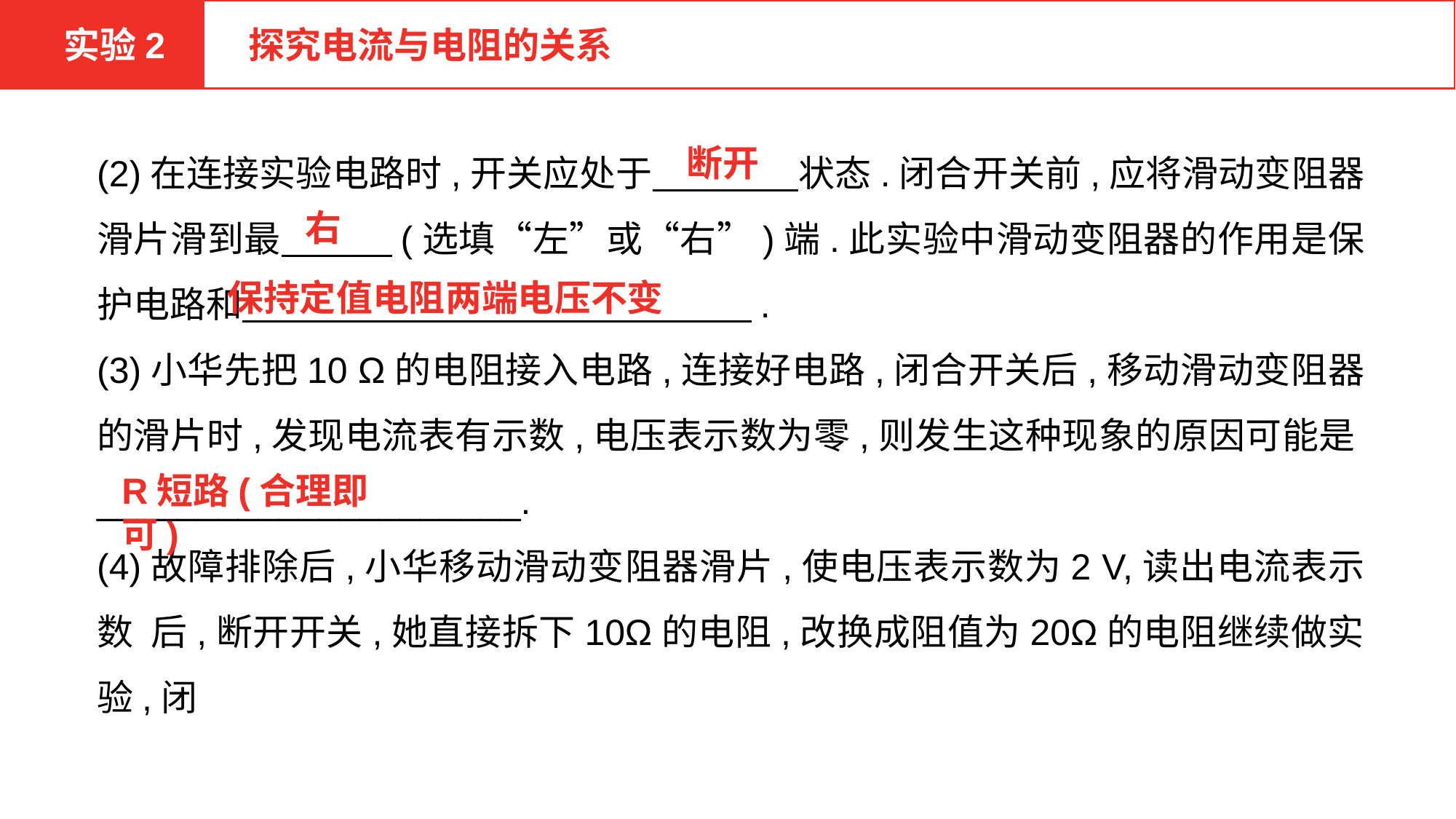

实验2
  探究电流与电阻的关系
(2)在连接实验电路时,开关应处于　　　　状态.闭合开关前,应将滑动变阻器滑片滑到最　　　(选填“左”或“右”)端.此实验中滑动变阻器的作用是保护电路和　　　　　　　　　　　　　　.
(3)小华先把10 Ω的电阻接入电路,连接好电路,闭合开关后,移动滑动变阻器的滑片时,发现电流表有示数,电压表示数为零,则发生这种现象的原因可能是_____________________.
(4)故障排除后,小华移动滑动变阻器滑片,使电压表示数为2 V,读出电流表示数  后,断开开关,她直接拆下10Ω的电阻,改换成阻值为20Ω的电阻继续做实验,闭
断开
右
保持定值电阻两端电压不变
R短路(合理即可)